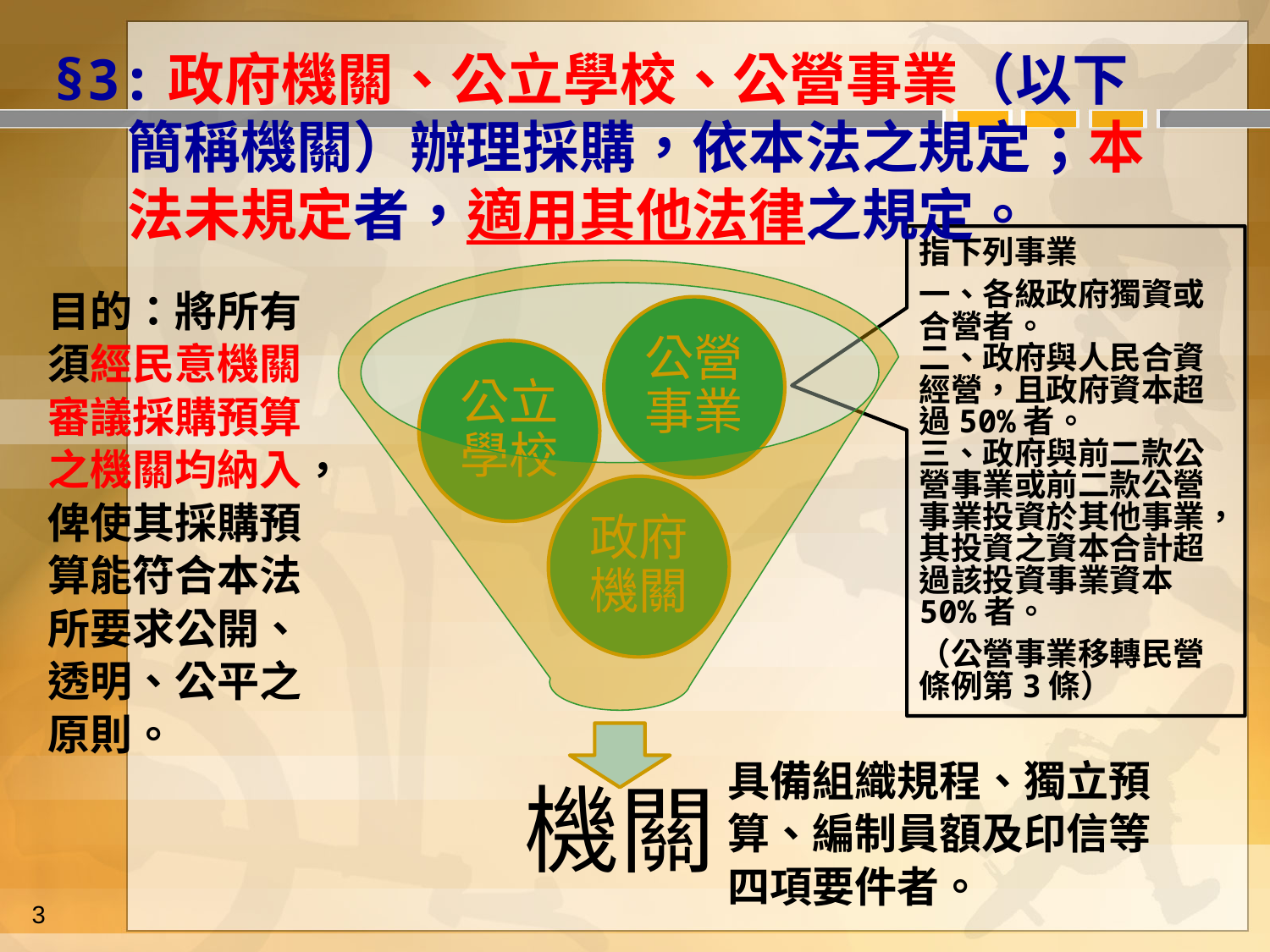

§3:政府機關、公立學校、公營事業（以下簡稱機關）辦理採購，依本法之規定；本法未規定者，適用其他法律之規定。
指下列事業
一、各級政府獨資或合營者。
二、政府與人民合資經營，且政府資本超過50%者。
三、政府與前二款公營事業或前二款公營事業投資於其他事業，其投資之資本合計超過該投資事業資本50%者。
（公營事業移轉民營條例第3條）
機關
政府機關
公立學校
公營事業
目的：將所有須經民意機關審議採購預算之機關均納入，俾使其採購預算能符合本法所要求公開、透明、公平之原則。
具備組織規程、獨立預算、編制員額及印信等四項要件者。
3